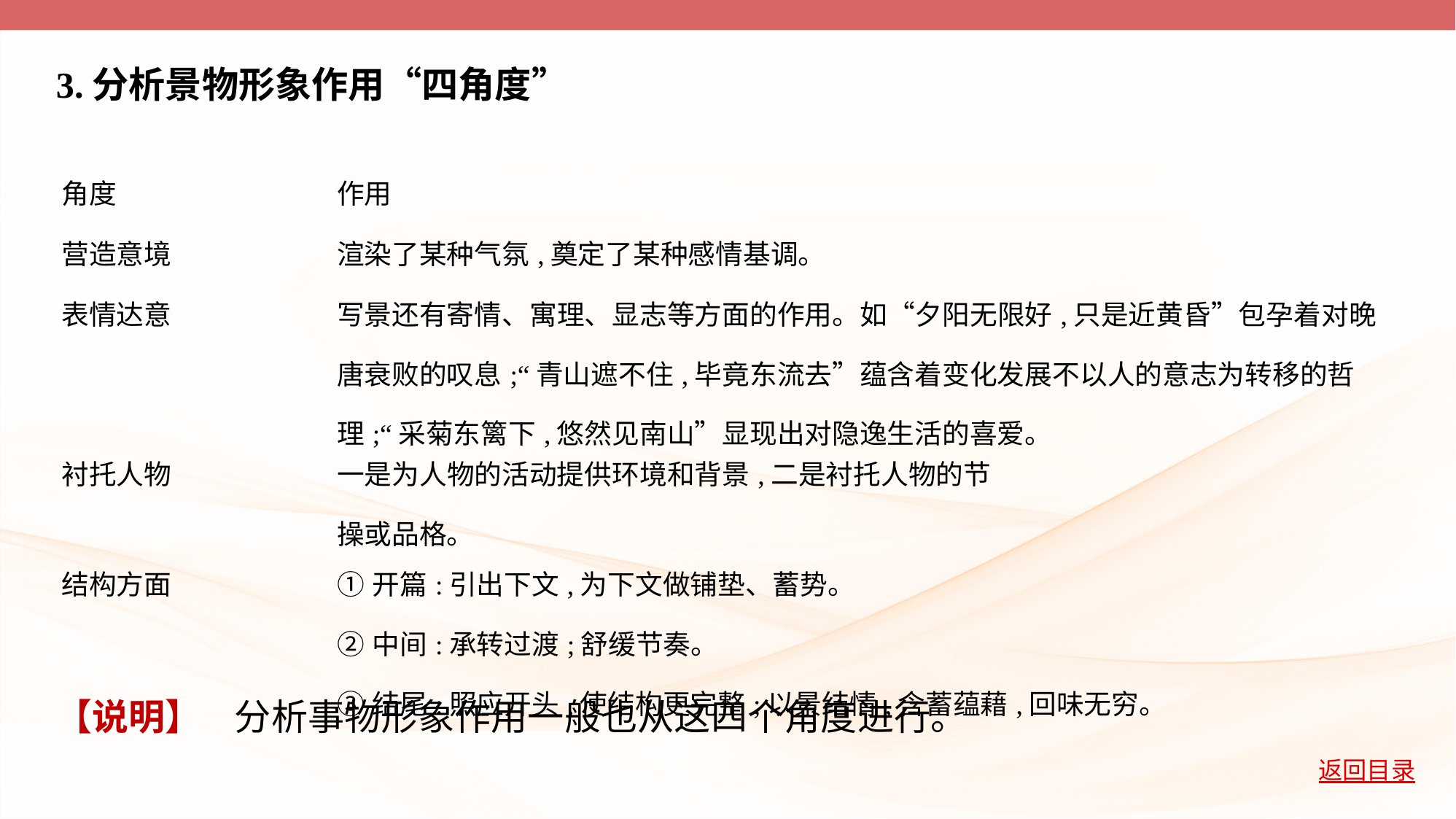

3.分析景物形象作用“四角度”
| 角度 | 作用 |
| --- | --- |
| 营造意境 | 渲染了某种气氛,奠定了某种感情基调。 |
| 表情达意 | 写景还有寄情、寓理、显志等方面的作用。如“夕阳无限好,只是近黄昏”包孕着对晚唐衰败的叹息;“青山遮不住,毕竟东流去”蕴含着变化发展不以人的意志为转移的哲理;“采菊东篱下,悠然见南山”显现出对隐逸生活的喜爱。 |
| 衬托人物 | 一是为人物的活动提供环境和背景,二是衬托人物的节 操或品格。 |
| 结构方面 | ①开篇:引出下文,为下文做铺垫、蓄势。 ②中间:承转过渡;舒缓节奏。 ③结尾:照应开头,使结构更完整;以景结情,含蓄蕴藉,回味无穷。 |
【说明】    分析事物形象作用一般也从这四个角度进行。